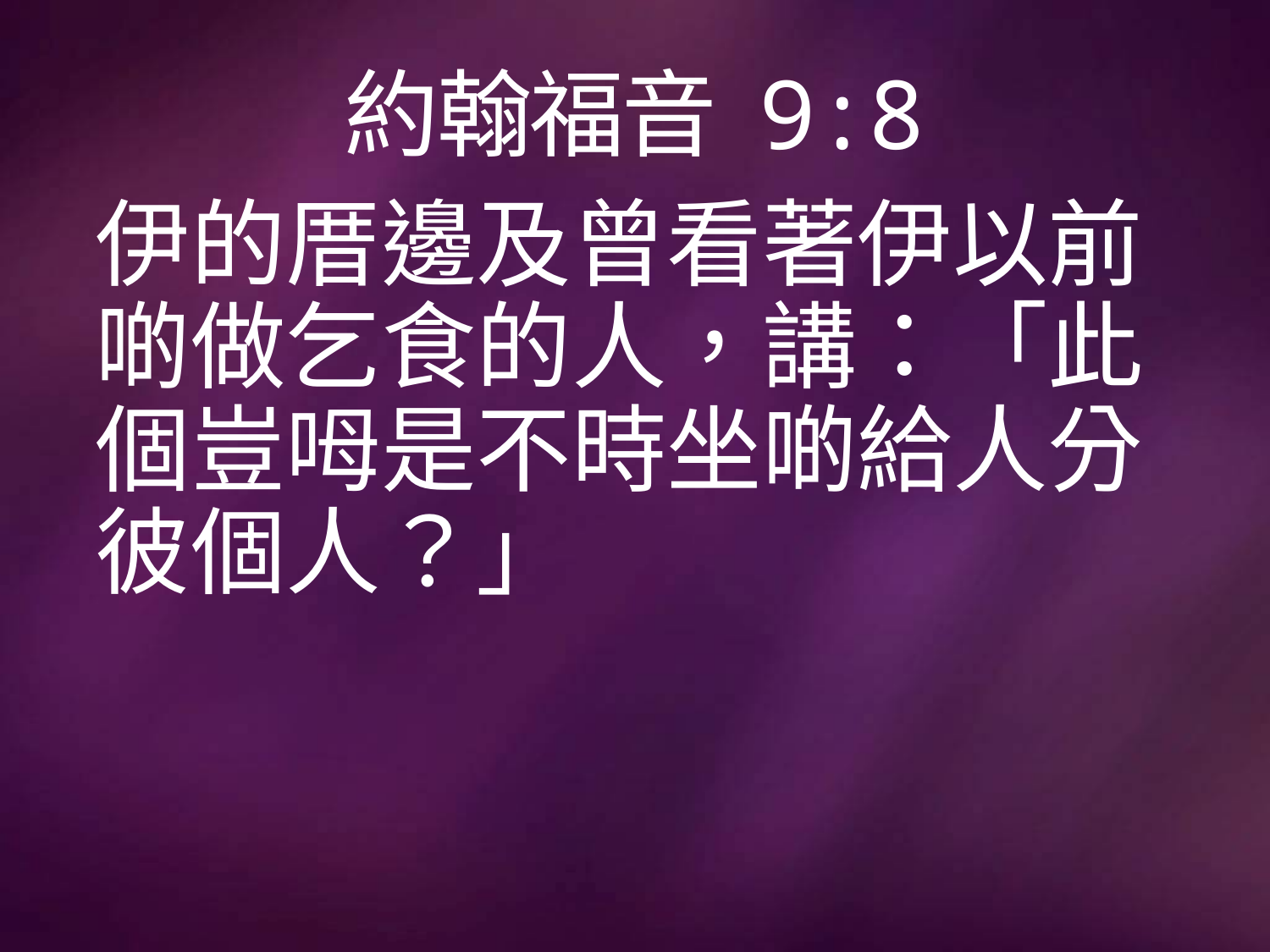

# 約翰福音 9:8
伊的厝邊及曾看著伊以前啲做乞食的人，講：「此個豈呣是不時坐啲給人分彼個人？」